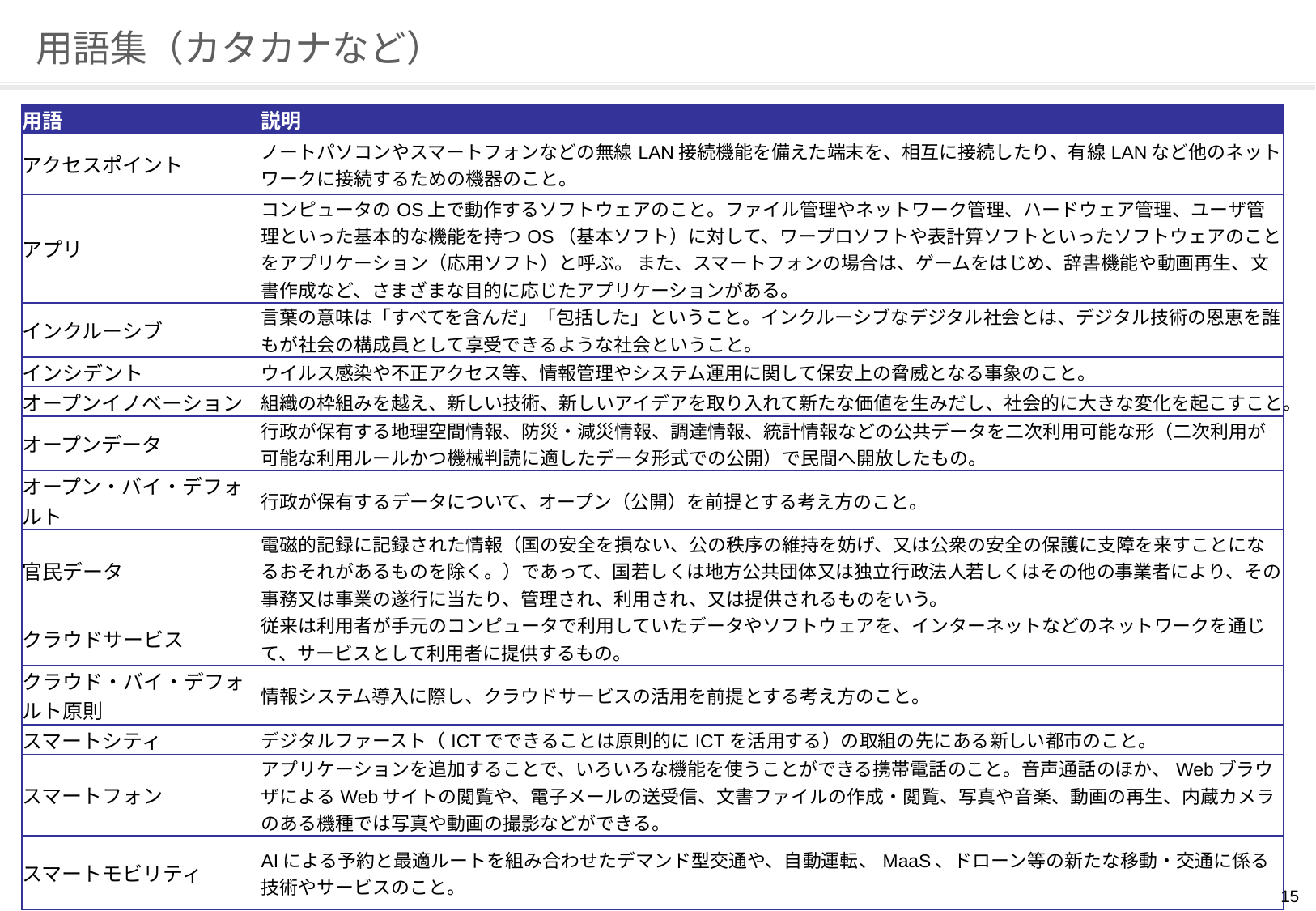

# 用語集（カタカナなど）
| 用語 | 説明 |
| --- | --- |
| アクセスポイント | ノートパソコンやスマートフォンなどの無線LAN接続機能を備えた端末を、相互に接続したり、有線LANなど他のネットワークに接続するための機器のこと。 |
| アプリ | コンピュータのOS上で動作するソフトウェアのこと。ファイル管理やネットワーク管理、ハードウェア管理、ユーザ管理といった基本的な機能を持つOS（基本ソフト）に対して、ワープロソフトや表計算ソフトといったソフトウェアのことをアプリケーション（応用ソフト）と呼ぶ。 また、スマートフォンの場合は、ゲームをはじめ、辞書機能や動画再生、文書作成など、さまざまな目的に応じたアプリケーションがある。 |
| インクルーシブ | 言葉の意味は「すべてを含んだ」「包括した」ということ。インクルーシブなデジタル社会とは、デジタル技術の恩恵を誰もが社会の構成員として享受できるような社会ということ。 |
| インシデント | ウイルス感染や不正アクセス等、情報管理やシステム運用に関して保安上の脅威となる事象のこと。 |
| オープンイノベーション | 組織の枠組みを越え、新しい技術、新しいアイデアを取り入れて新たな価値を生みだし、社会的に大きな変化を起こすこと。 |
| オープンデータ | 行政が保有する地理空間情報、防災・減災情報、調達情報、統計情報などの公共データを二次利用可能な形（二次利用が可能な利用ルールかつ機械判読に適したデータ形式での公開）で民間へ開放したもの。 |
| オープン・バイ・デフォルト | 行政が保有するデータについて、オープン（公開）を前提とする考え方のこと。 |
| 官民データ | 電磁的記録に記録された情報（国の安全を損ない、公の秩序の維持を妨げ、又は公衆の安全の保護に支障を来すことになるおそれがあるものを除く。）であって、国若しくは地方公共団体又は独立行政法人若しくはその他の事業者により、その事務又は事業の遂行に当たり、管理され、利用され、又は提供されるものをいう。 |
| クラウドサービス | 従来は利用者が手元のコンピュータで利用していたデータやソフトウェアを、インターネットなどのネットワークを通じて、サービスとして利用者に提供するもの。 |
| クラウド・バイ・デフォルト原則 | 情報システム導入に際し、クラウドサービスの活用を前提とする考え方のこと。 |
| スマートシティ | デジタルファースト（ICTでできることは原則的にICTを活用する）の取組の先にある新しい都市のこと。 |
| スマートフォン | アプリケーションを追加することで、いろいろな機能を使うことができる携帯電話のこと。音声通話のほか、WebブラウザによるWebサイトの閲覧や、電子メールの送受信、文書ファイルの作成・閲覧、写真や音楽、動画の再生、内蔵カメラのある機種では写真や動画の撮影などができる。 |
| スマートモビリティ | AIによる予約と最適ルートを組み合わせたデマンド型交通や、自動運転、MaaS、ドローン等の新たな移動・交通に係る技術やサービスのこと。 |
15